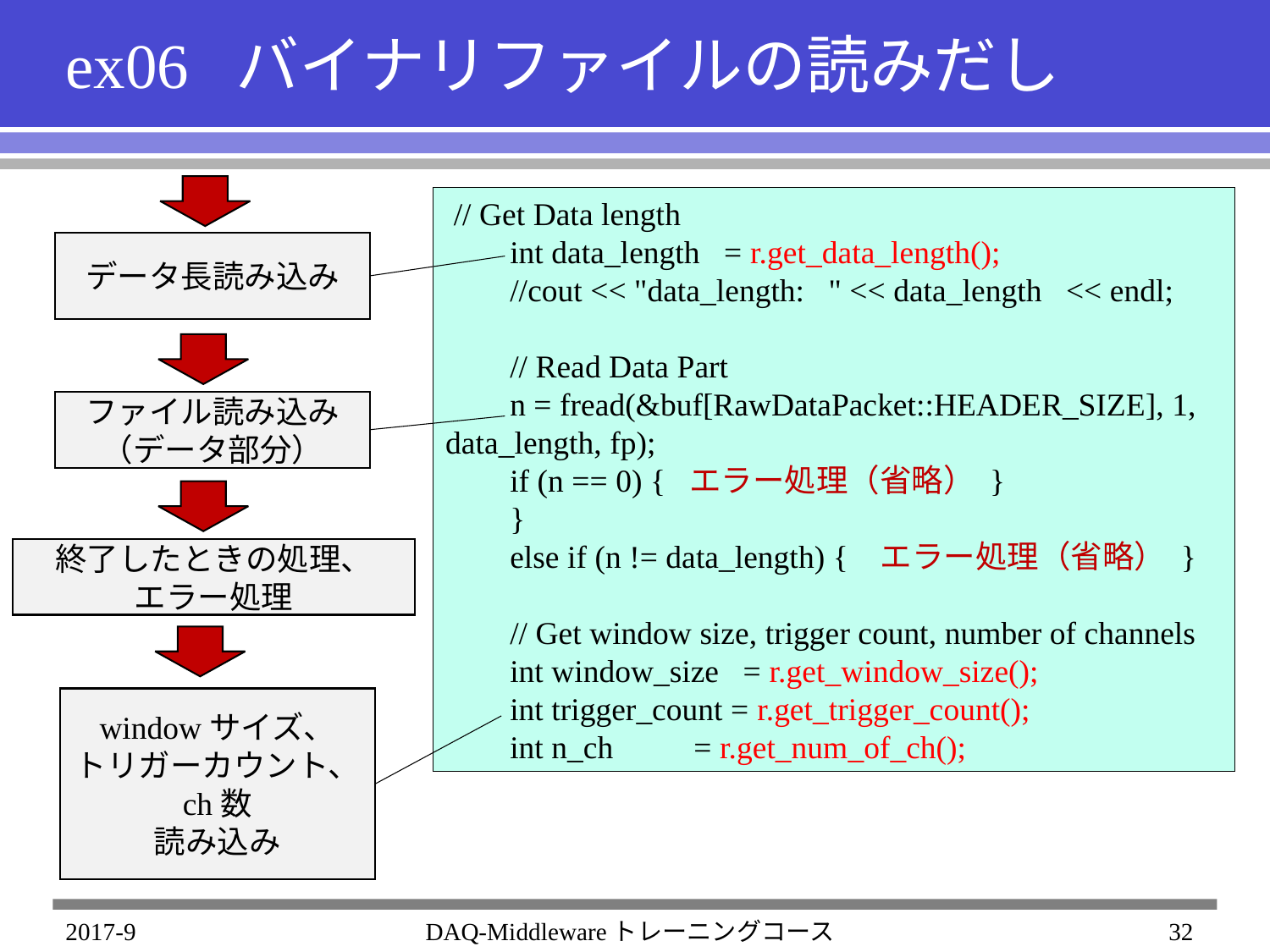

# ex06  バイナリファイルの読みだし

 // Get Data length
        int data_length   = r.get_data_length();
        //cout << "data_length:   " << data_length   << endl;

        // Read Data Part
        n = fread(&buf[RawDataPacket::HEADER_SIZE], 1, data_length, fp);
        if (n == 0) {  エラー処理（省略） }
        }
        else if (n != data_length) {   エラー処理（省略） }

        // Get window size, trigger count, number of channels
        int window_size   = r.get_window_size();
        int trigger_count = r.get_trigger_count();
        int n_ch          = r.get_num_of_ch();
データ長読み込み

ファイル読み込み
（データ部分）

終了したときの処理、
エラー処理

windowサイズ、
トリガーカウント、
ch数
読み込み
2017-9
DAQ-Middlewareトレーニングコース
32